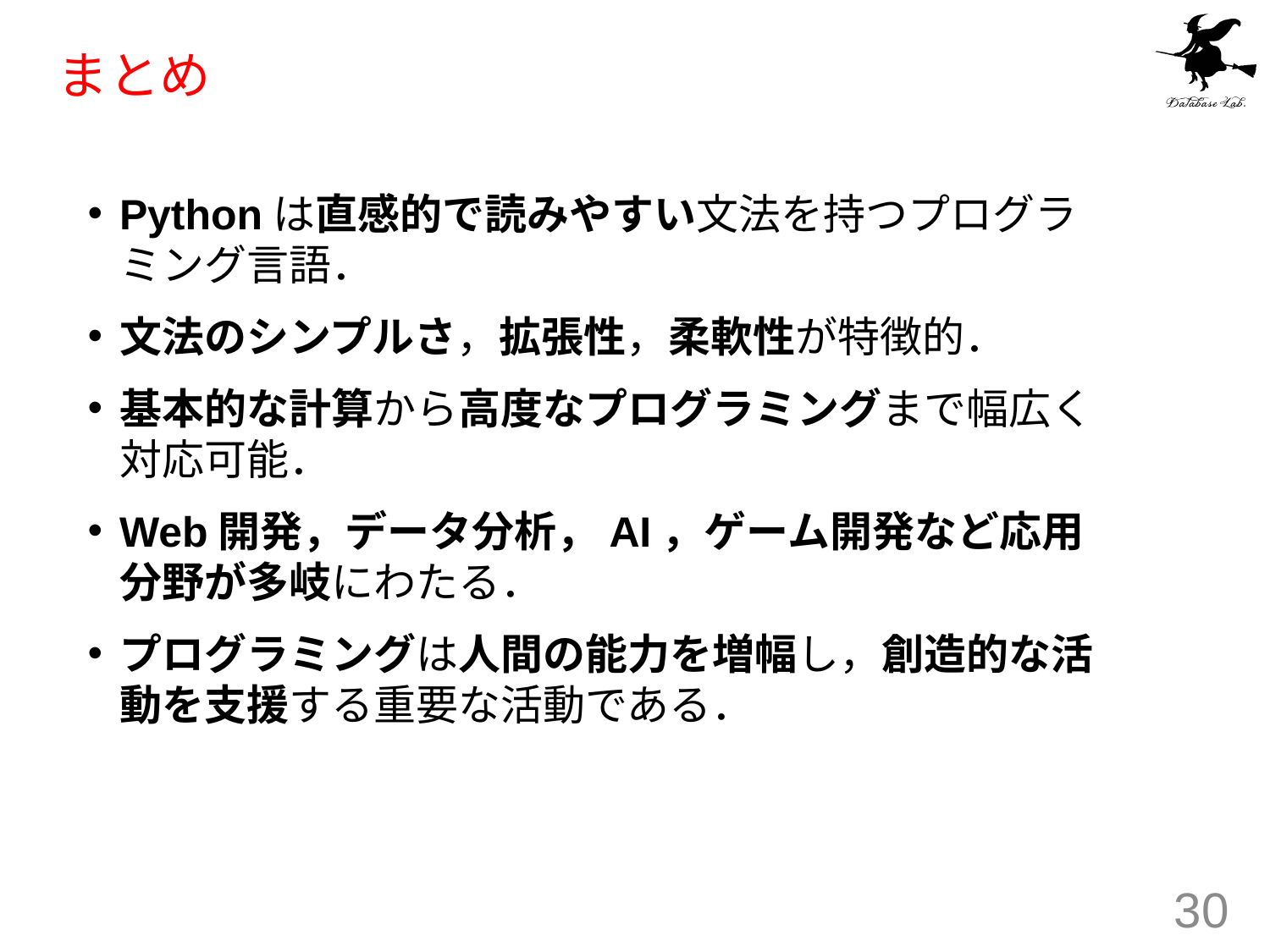

# まとめ
Pythonは直感的で読みやすい文法を持つプログラミング言語．
文法のシンプルさ，拡張性，柔軟性が特徴的．
基本的な計算から高度なプログラミングまで幅広く対応可能．
Web開発，データ分析，AI，ゲーム開発など応用分野が多岐にわたる．
プログラミングは人間の能力を増幅し，創造的な活動を支援する重要な活動である．
30